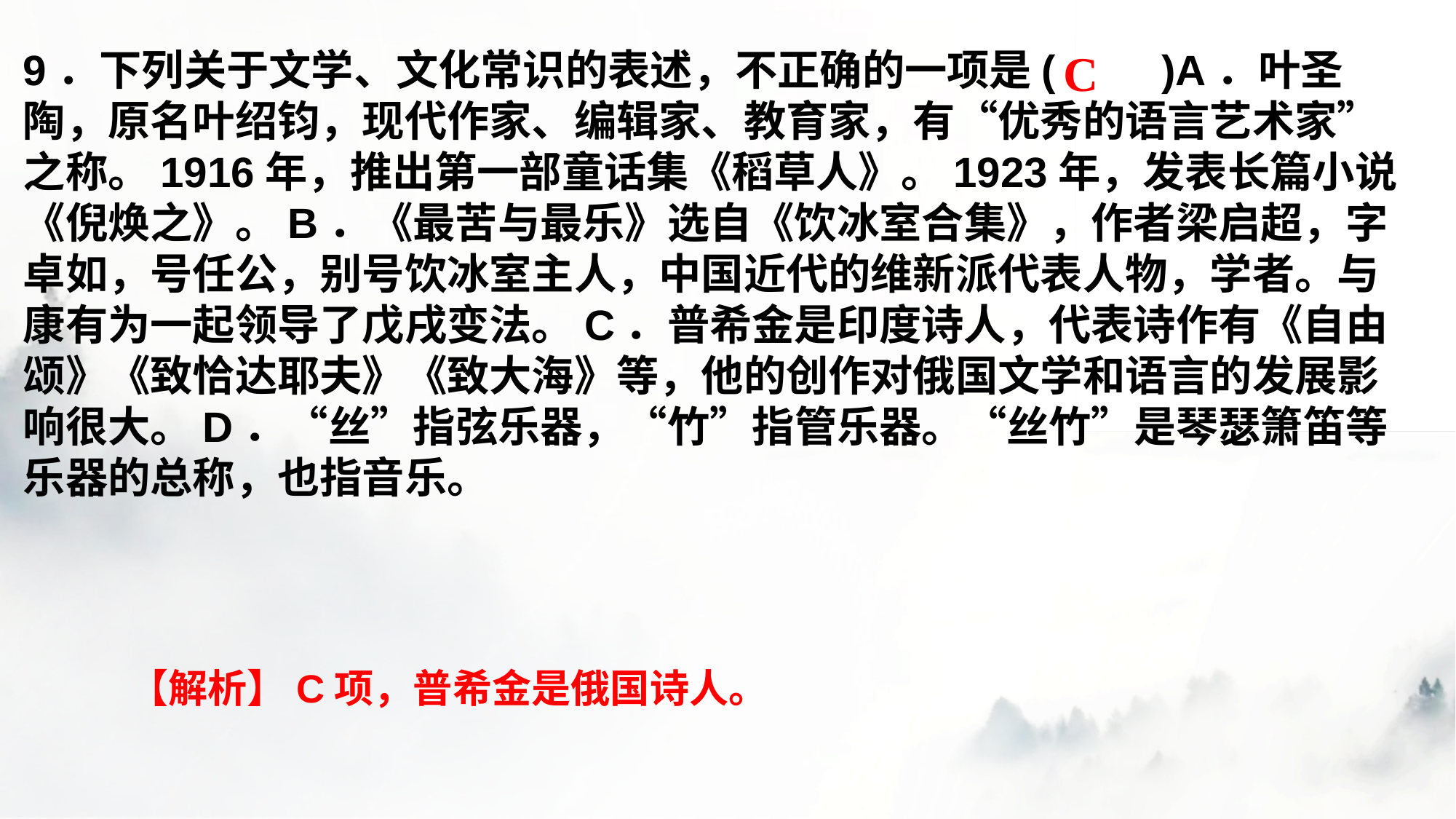

9．下列关于文学、文化常识的表述，不正确的一项是(　　)A．叶圣陶，原名叶绍钧，现代作家、编辑家、教育家，有“优秀的语言艺术家”之称。1916年，推出第一部童话集《稻草人》。1923年，发表长篇小说《倪焕之》。B．《最苦与最乐》选自《饮冰室合集》，作者梁启超，字卓如，号任公，别号饮冰室主人，中国近代的维新派代表人物，学者。与康有为一起领导了戊戌变法。C．普希金是印度诗人，代表诗作有《自由颂》《致恰达耶夫》《致大海》等，他的创作对俄国文学和语言的发展影响很大。D．“丝”指弦乐器，“竹”指管乐器。“丝竹”是琴瑟箫笛等乐器的总称，也指音乐。

C
【解析】C项，普希金是俄国诗人。